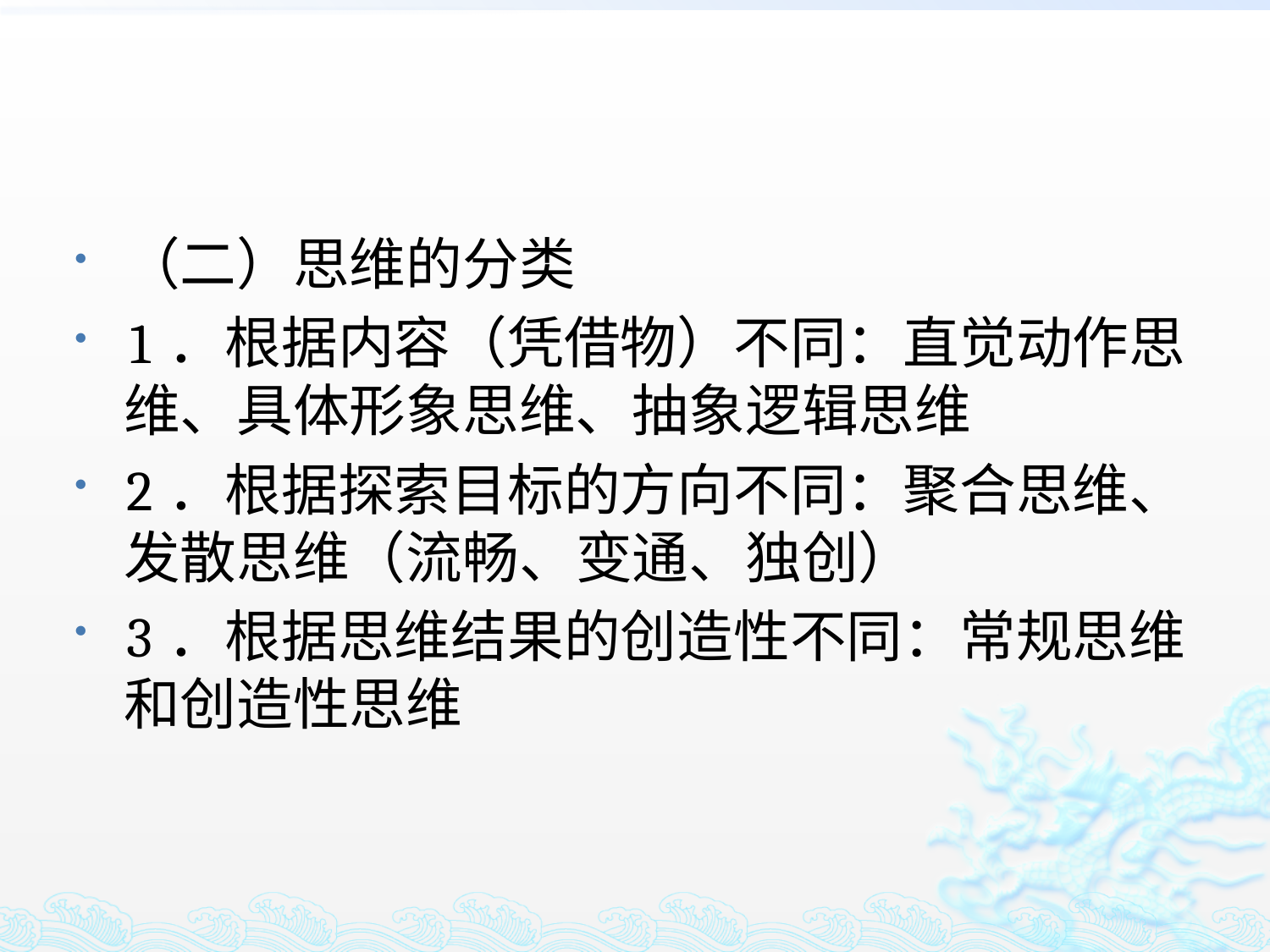

#
（二）思维的分类
1．根据内容（凭借物）不同：直觉动作思维、具体形象思维、抽象逻辑思维
2．根据探索目标的方向不同：聚合思维、发散思维（流畅、变通、独创）
3．根据思维结果的创造性不同：常规思维和创造性思维